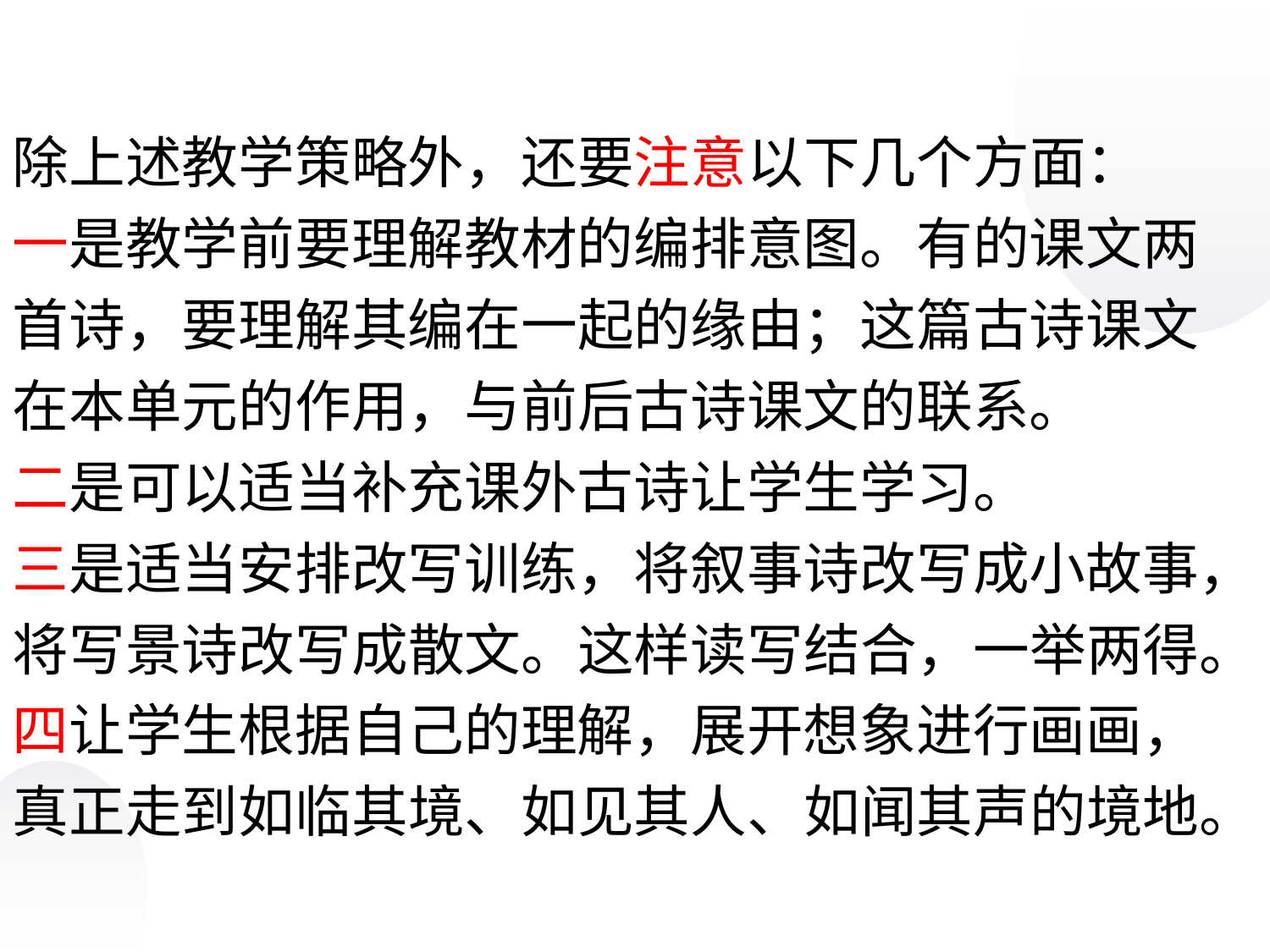

除上述教学策略外，还要注意以下几个方面：
一是教学前要理解教材的编排意图。有的课文两首诗，要理解其编在一起的缘由；这篇古诗课文在本单元的作用，与前后古诗课文的联系。
二是可以适当补充课外古诗让学生学习。
三是适当安排改写训练，将叙事诗改写成小故事，将写景诗改写成散文。这样读写结合，一举两得。
四让学生根据自己的理解，展开想象进行画画，真正走到如临其境、如见其人、如闻其声的境地。